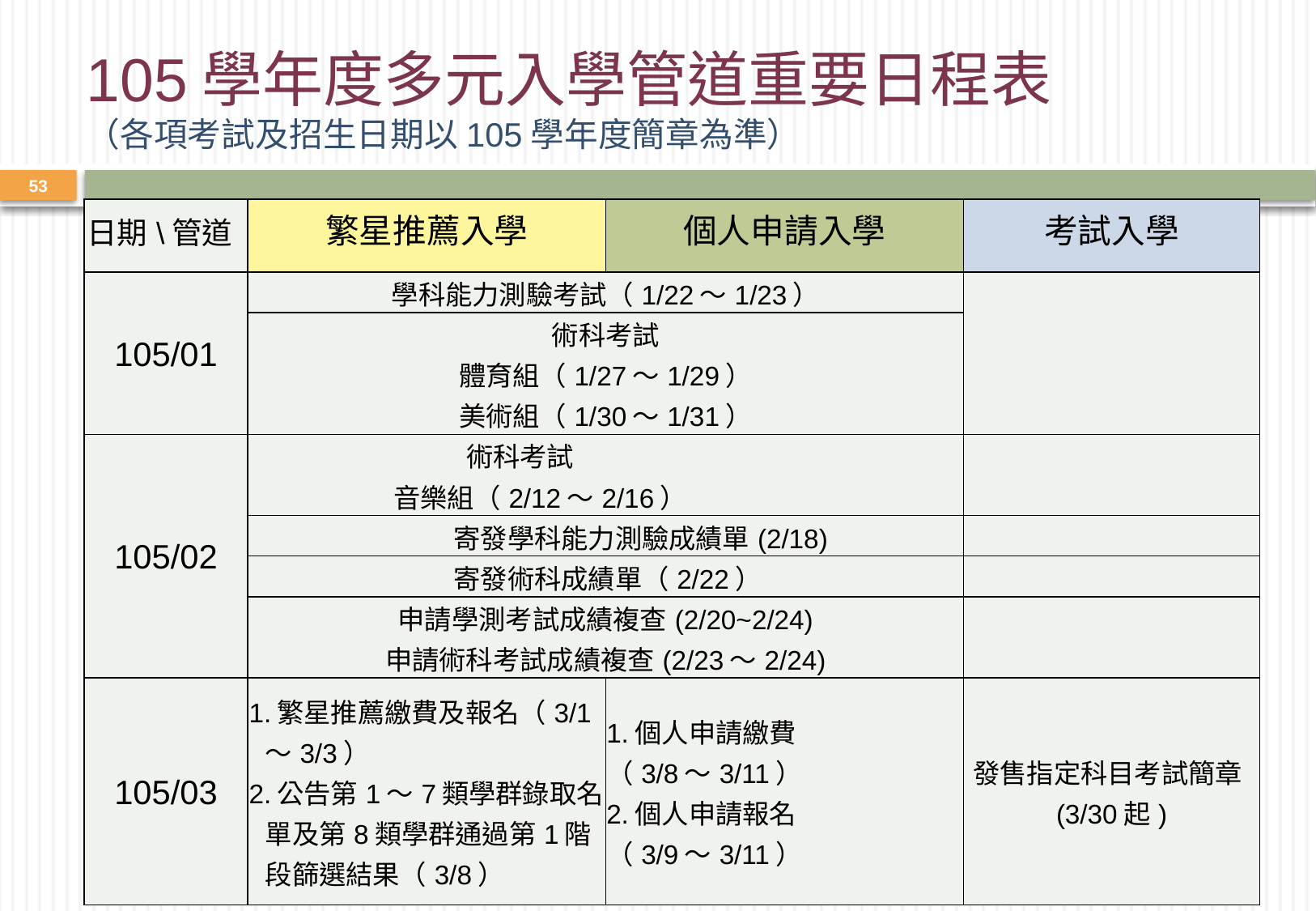

105學年度多元入學管道重要日程表
（各項考試及招生日期以105學年度簡章為準）
53
| 日期\管道 | 繁星推薦入學 | 個人申請入學 | 考試入學 |
| --- | --- | --- | --- |
| 105/01 | 學科能力測驗考試（1/22～1/23） |  |  |
|  | 術科考試 體育組（1/27～1/29） 美術組（1/30～1/31） |  |  |
| 105/02 | 術科考試 音樂組（2/12～2/16） |  |  |
|  | 寄發學科能力測驗成績單(2/18) |  |  |
|  | 寄發術科成績單（2/22） |  |  |
|  | 申請學測考試成績複查(2/20~2/24) 申請術科考試成績複查(2/23～2/24) |  |  |
| 105/03 | 1.繁星推薦繳費及報名（3/1～3/3） 2.公告第1～7類學群錄取名單及第8類學群通過第1階段篩選結果（3/8） | 1.個人申請繳費 （3/8～3/11） 2.個人申請報名 （3/9～3/11） | 發售指定科目考試簡章(3/30起) |